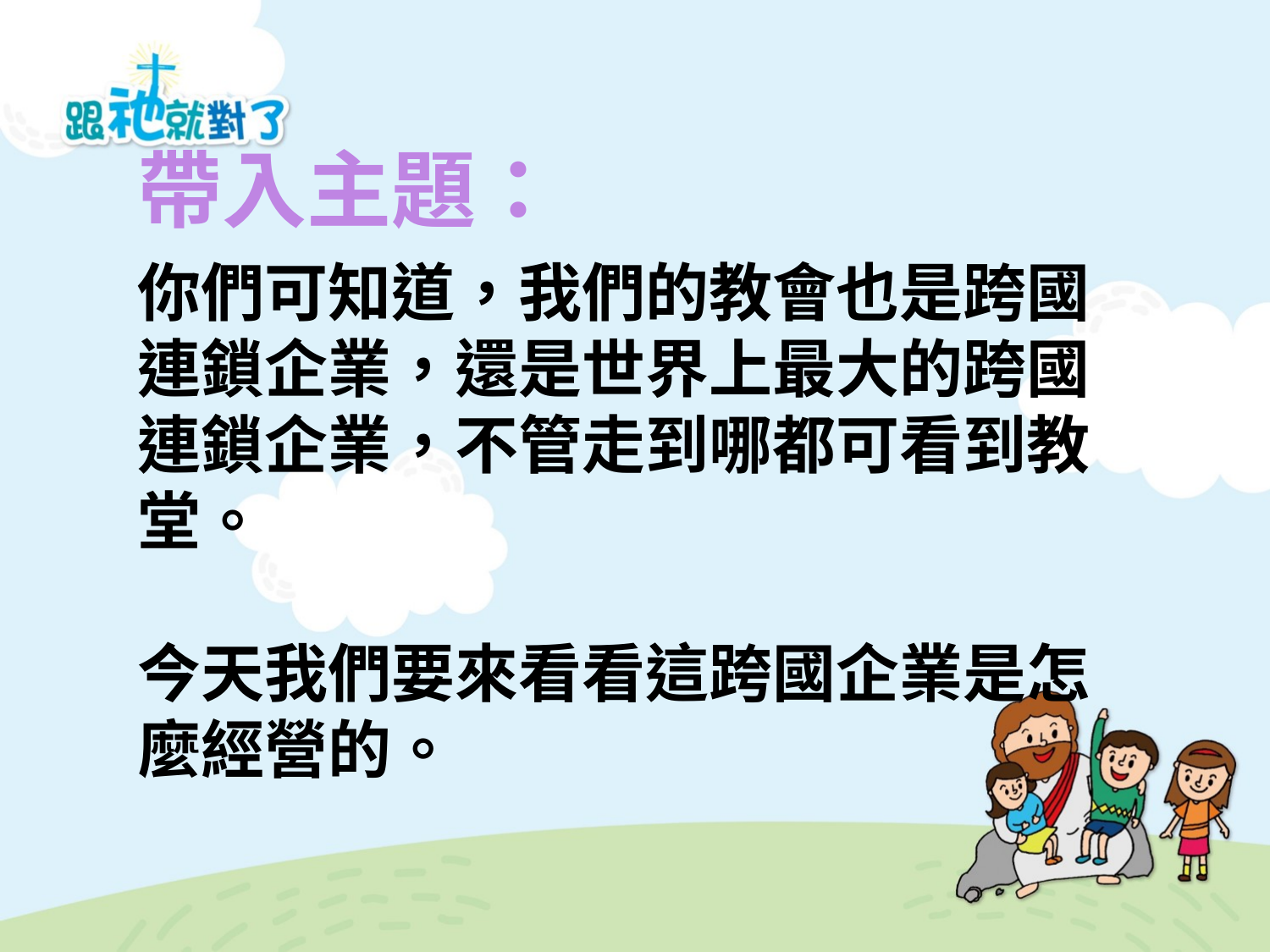

帶入主題：
你們可知道，我們的教會也是跨國連鎖企業，還是世界上最大的跨國連鎖企業，不管走到哪都可看到教堂。

今天我們要來看看這跨國企業是怎麼經營的。